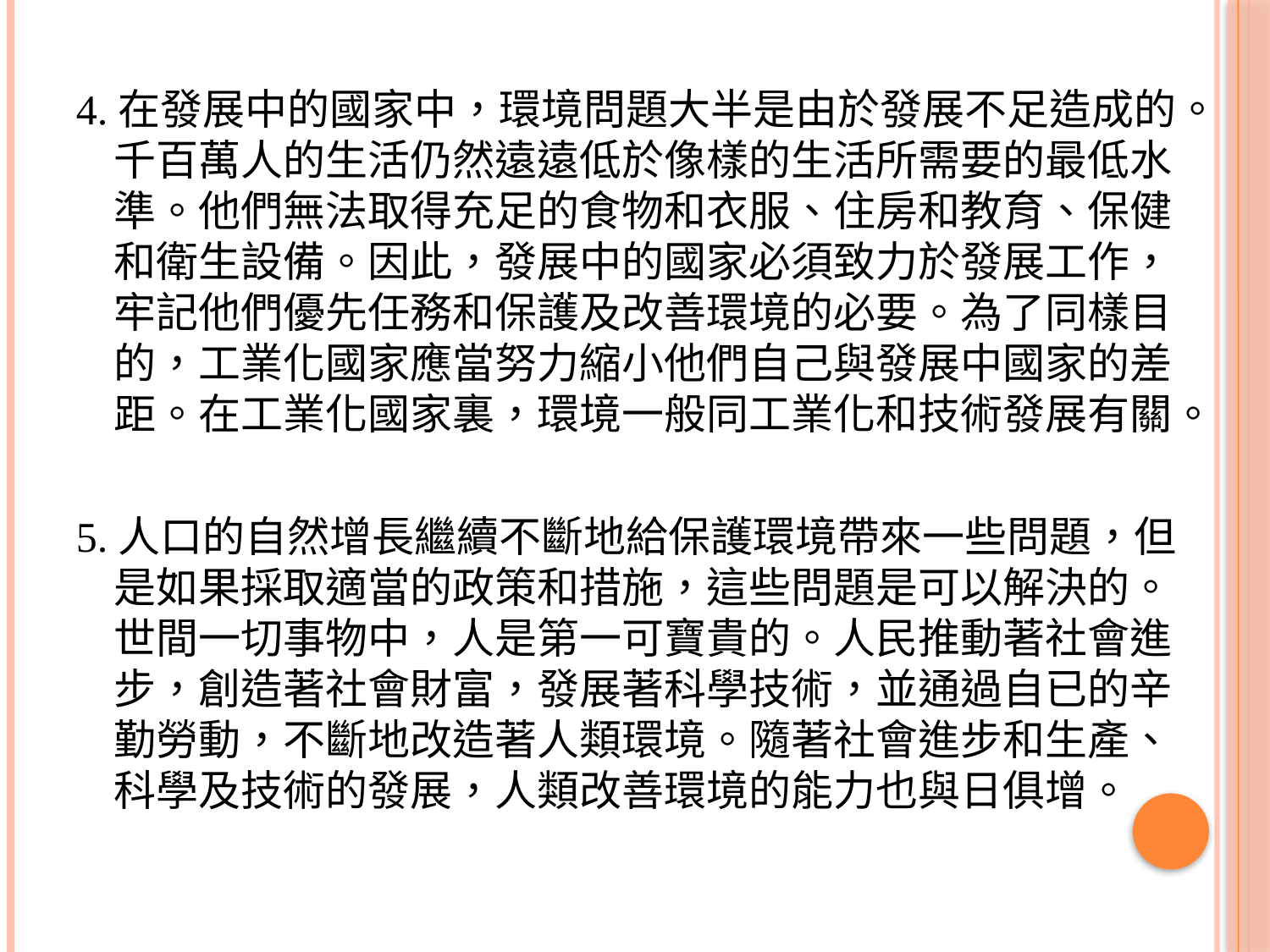

4.在發展中的國家中，環境問題大半是由於發展不足造成的。千百萬人的生活仍然遠遠低於像樣的生活所需要的最低水準。他們無法取得充足的食物和衣服、住房和教育、保健和衛生設備。因此，發展中的國家必須致力於發展工作，牢記他們優先任務和保護及改善環境的必要。為了同樣目的，工業化國家應當努力縮小他們自己與發展中國家的差距。在工業化國家裏，環境一般同工業化和技術發展有關。

5.人口的自然增長繼續不斷地給保護環境帶來一些問題，但是如果採取適當的政策和措施，這些問題是可以解決的。世間一切事物中，人是第一可寶貴的。人民推動著社會進步，創造著社會財富，發展著科學技術，並通過自已的辛勤勞動，不斷地改造著人類環境。隨著社會進步和生產、科學及技術的發展，人類改善環境的能力也與日俱增。